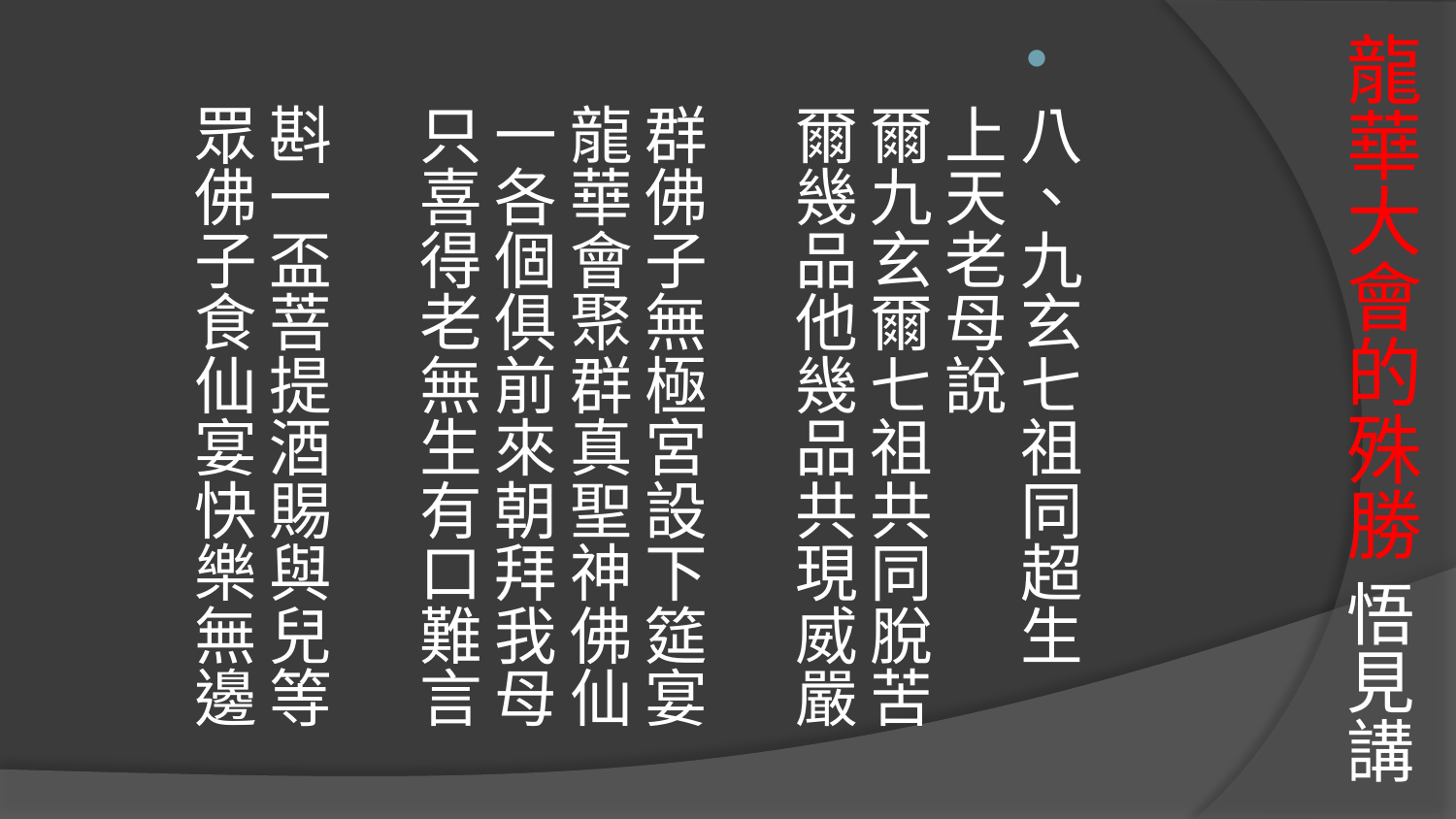

# 龍華大會的殊勝 悟見講
八、九玄七祖同超生
上天老母說
爾九玄爾七祖共同脫苦 
爾幾品他幾品共現威嚴
群佛子無極宮設下筵宴 
龍華會聚群真聖神佛仙
一各個俱前來朝拜我母 
只喜得老無生有口難言
斟一盃菩提酒賜與兒等 
眾佛子食仙宴快樂無邊